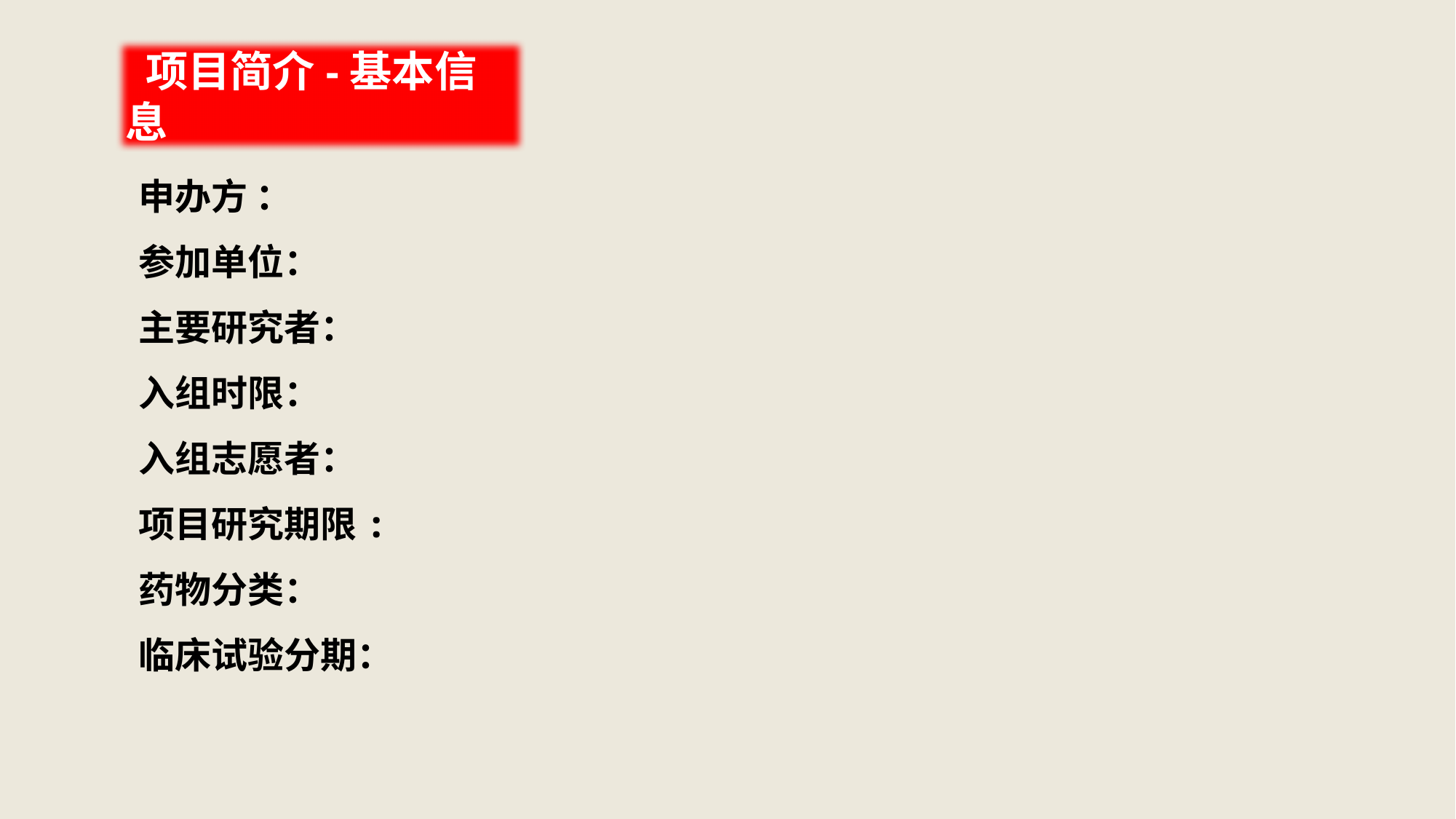

项目简介-基本信息
申办方 ：
参加单位：
主要研究者：
入组时限：
入组志愿者：
项目研究期限:
药物分类：
临床试验分期：